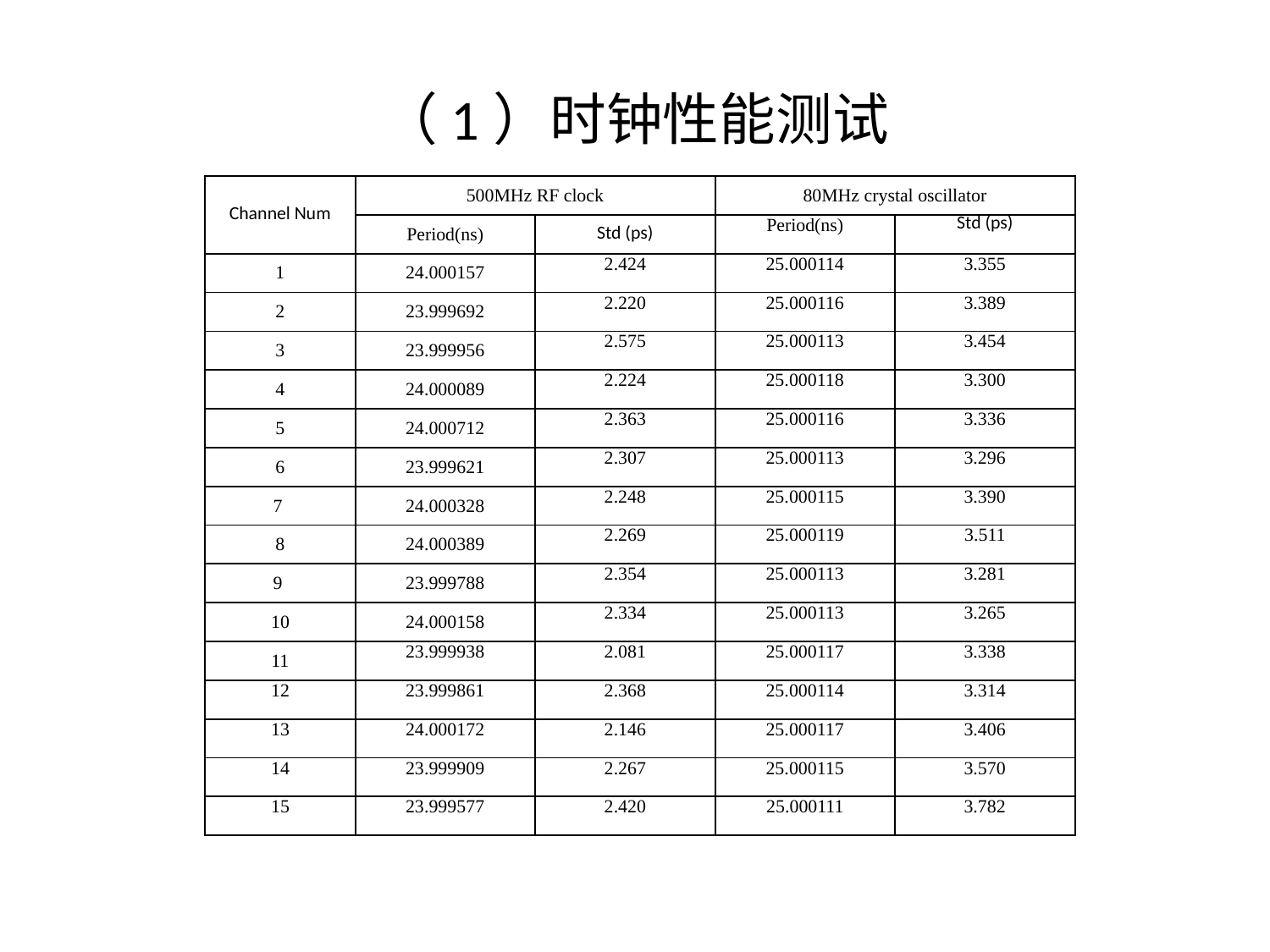

# （1）时钟性能测试
| Channel Num | 500MHz RF clock |  | 80MHz crystal oscillator |  |
| --- | --- | --- | --- | --- |
|  | Period(ns) | Std (ps) | Period(ns) | Std (ps) |
| 1 | 24.000157 | 2.424 | 25.000114 | 3.355 |
| 2 | 23.999692 | 2.220 | 25.000116 | 3.389 |
| 3 | 23.999956 | 2.575 | 25.000113 | 3.454 |
| 4 | 24.000089 | 2.224 | 25.000118 | 3.300 |
| 5 | 24.000712 | 2.363 | 25.000116 | 3.336 |
| 6 | 23.999621 | 2.307 | 25.000113 | 3.296 |
| 7 | 24.000328 | 2.248 | 25.000115 | 3.390 |
| 8 | 24.000389 | 2.269 | 25.000119 | 3.511 |
| 9 | 23.999788 | 2.354 | 25.000113 | 3.281 |
| 10 | 24.000158 | 2.334 | 25.000113 | 3.265 |
| 11 | 23.999938 | 2.081 | 25.000117 | 3.338 |
| 12 | 23.999861 | 2.368 | 25.000114 | 3.314 |
| 13 | 24.000172 | 2.146 | 25.000117 | 3.406 |
| 14 | 23.999909 | 2.267 | 25.000115 | 3.570 |
| 15 | 23.999577 | 2.420 | 25.000111 | 3.782 |